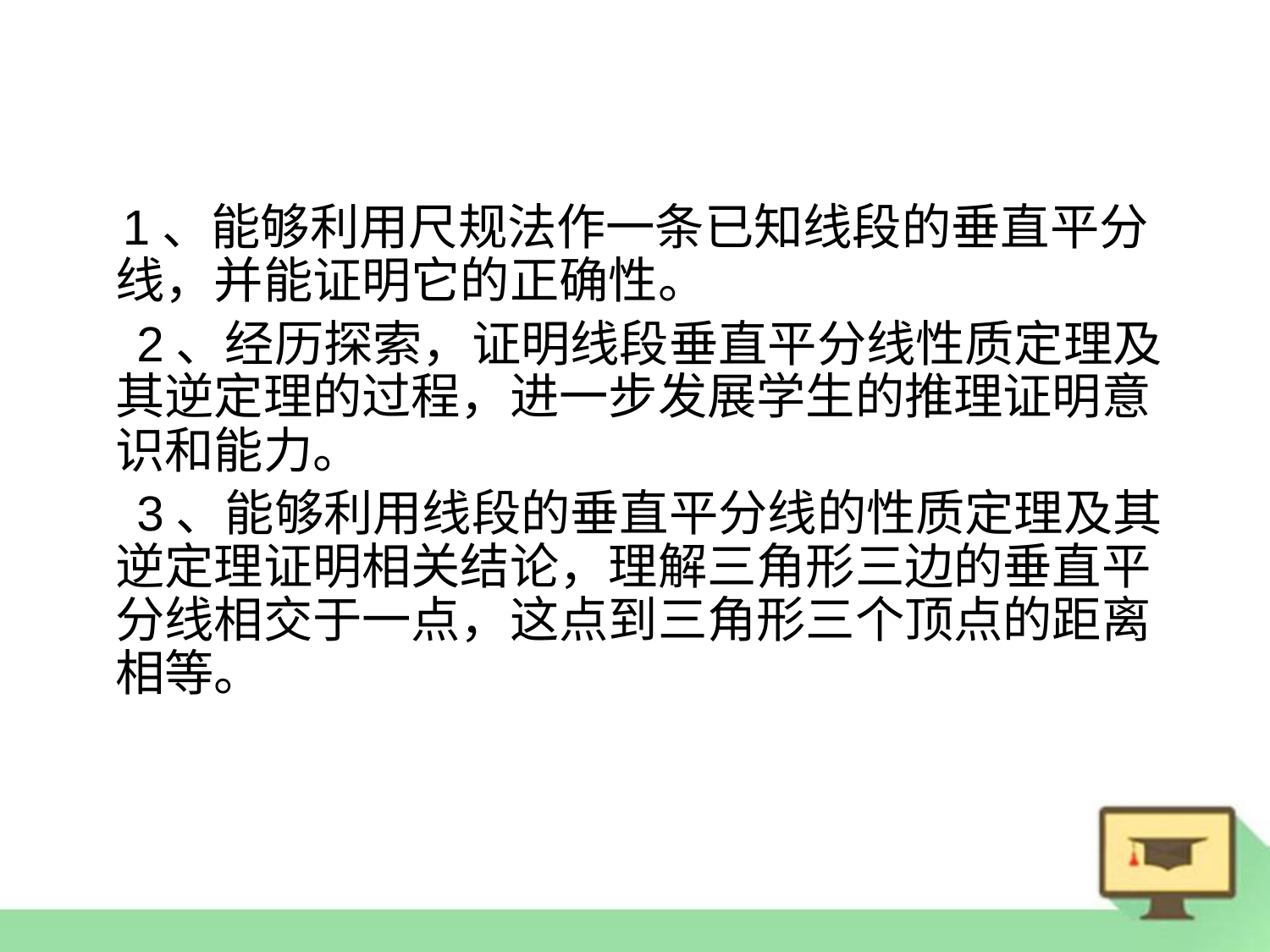

学习目标
    1、能够利用尺规法作一条已知线段的垂直平分线，并能证明它的正确性。
     2、经历探索，证明线段垂直平分线性质定理及其逆定理的过程，进一步发展学生的推理证明意识和能力。
     3、能够利用线段的垂直平分线的性质定理及其逆定理证明相关结论，理解三角形三边的垂直平分线相交于一点，这点到三角形三个顶点的距离相等。